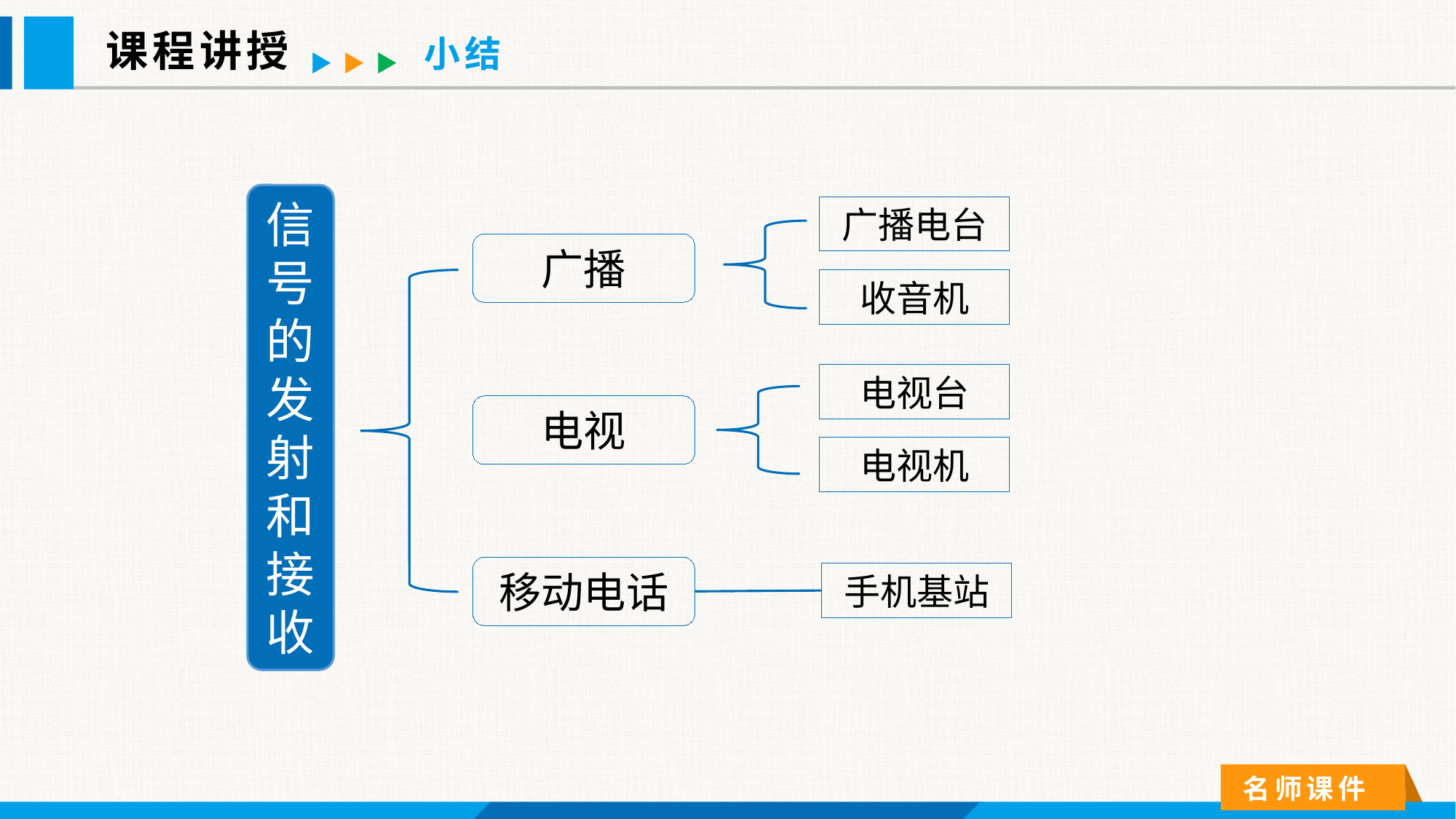

课程讲授
小结

信号的发射和接收
广播电台

广播
收音机

电视台

电视
电视机
移动电话
手机基站